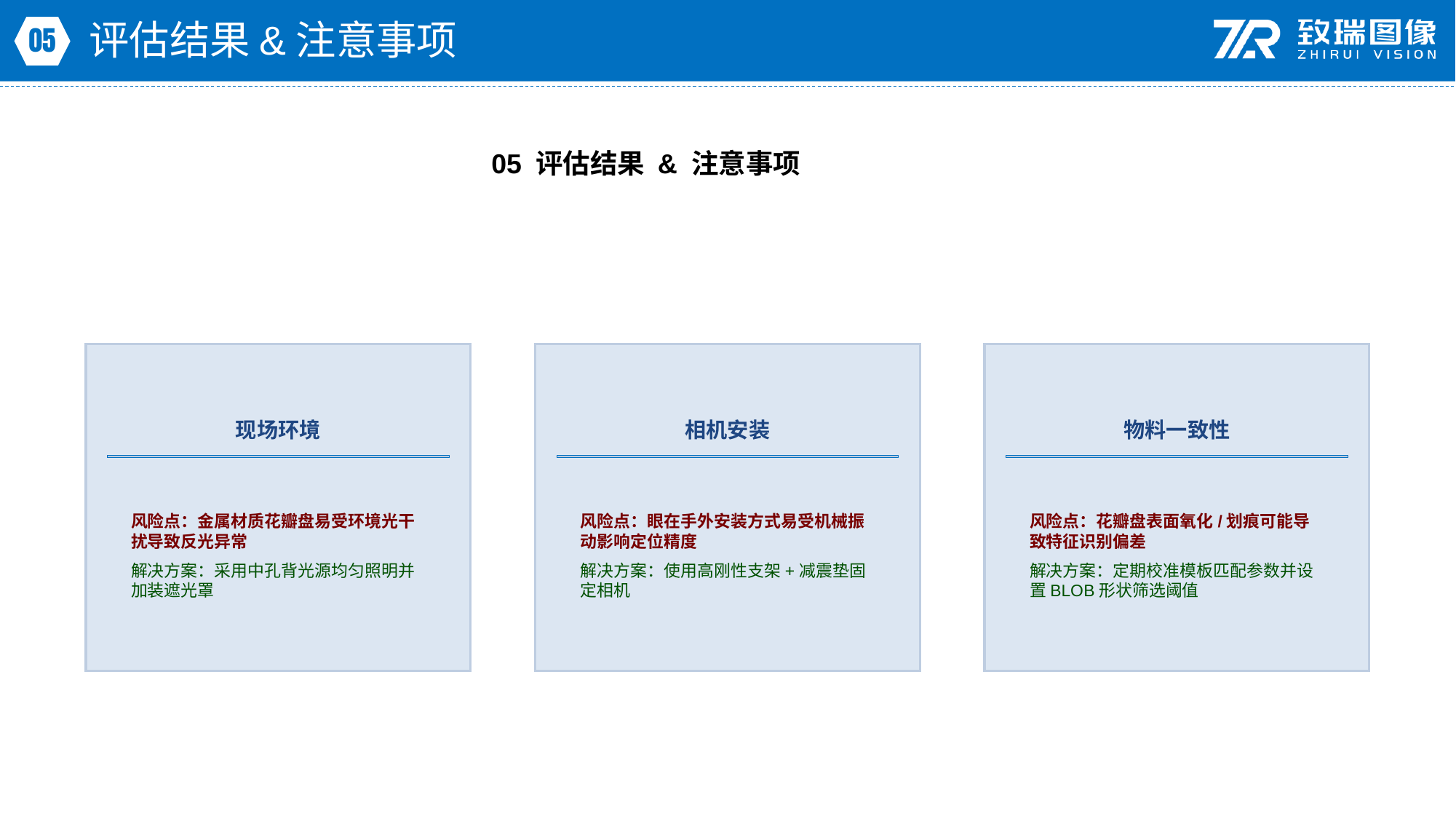

评估结果&注意事项
05

05 评估结果 & 注意事项

现场环境

相机安装

物料一致性

风险点：金属材质花瓣盘易受环境光干扰导致反光异常
解决方案：采用中孔背光源均匀照明并加装遮光罩

风险点：眼在手外安装方式易受机械振动影响定位精度
解决方案：使用高刚性支架+减震垫固定相机

风险点：花瓣盘表面氧化/划痕可能导致特征识别偏差
解决方案：定期校准模板匹配参数并设置BLOB形状筛选阈值